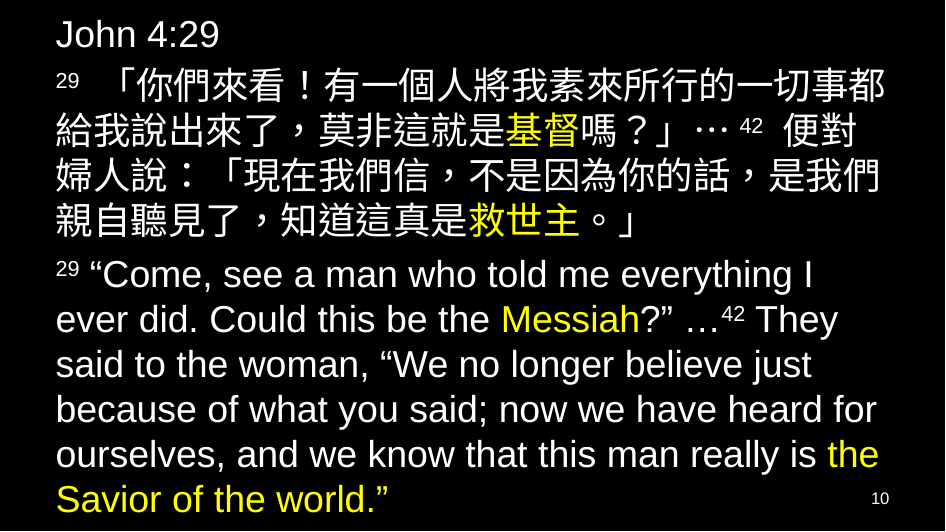

John 4:29
29 「你們來看！有一個人將我素來所行的一切事都給我說出來了，莫非這就是基督嗎？」…42 便對婦人說：「現在我們信，不是因為你的話，是我們親自聽見了，知道這真是救世主。」
29 “Come, see a man who told me everything I ever did. Could this be the Messiah?” …42 They said to the woman, “We no longer believe just because of what you said; now we have heard for ourselves, and we know that this man really is the Savior of the world.”

10